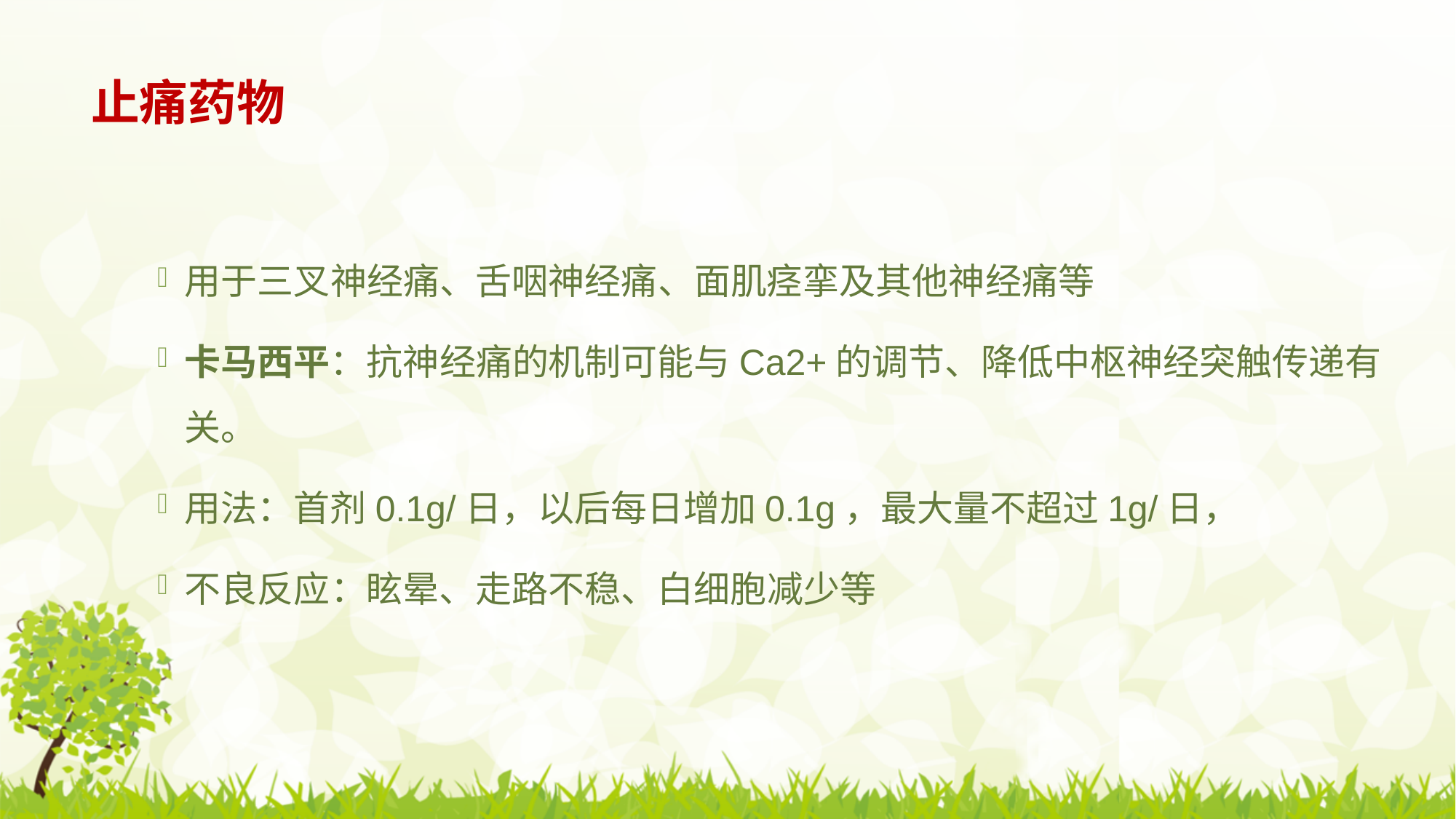

# 止痛药物

用于三叉神经痛、舌咽神经痛、面肌痉挛及其他神经痛等
卡马西平：抗神经痛的机制可能与Ca2+的调节、降低中枢神经突触传递有关。
用法：首剂0.1g/日，以后每日增加0.1g，最大量不超过1g/日，
不良反应：眩晕、走路不稳、白细胞减少等